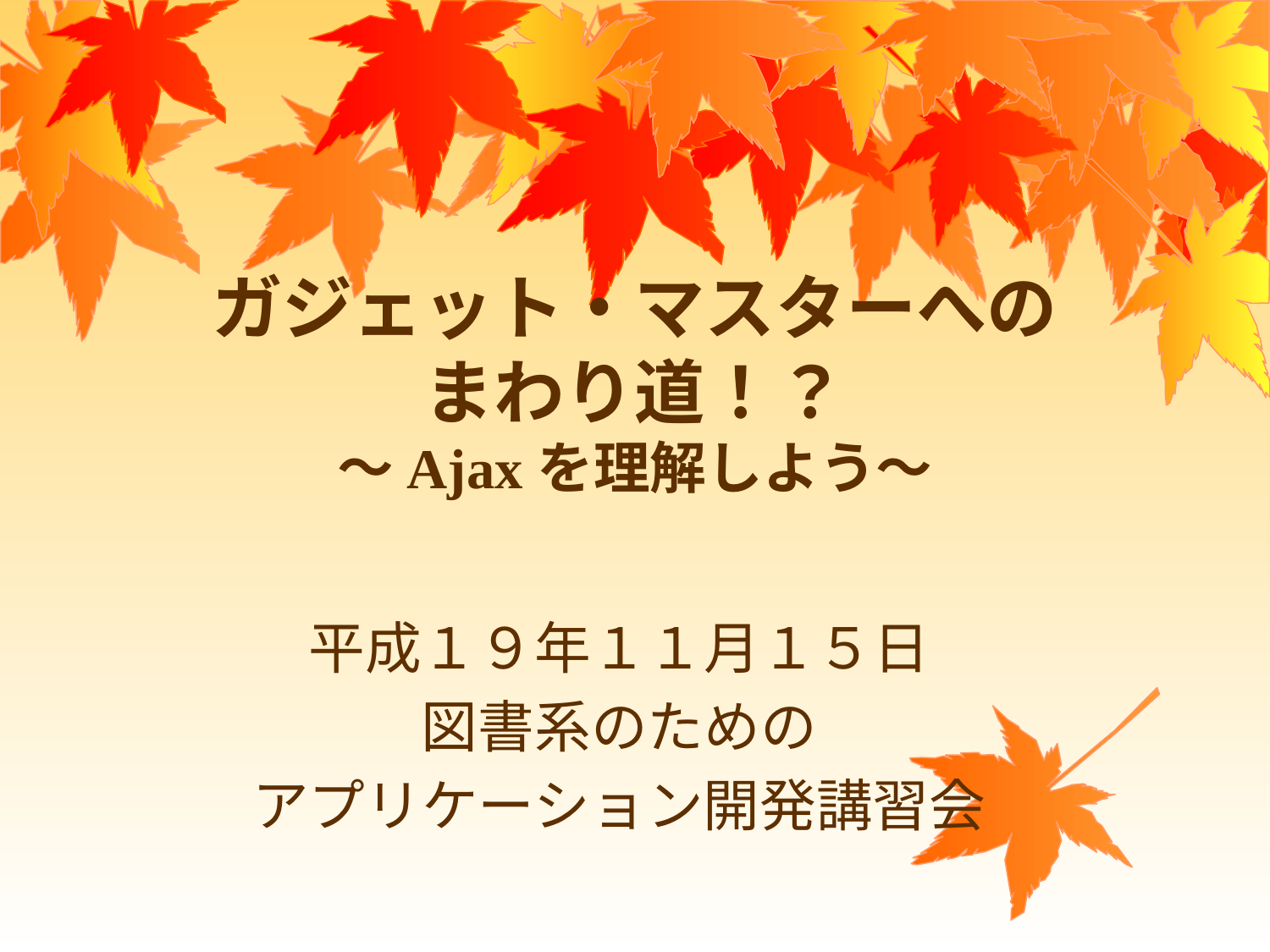

# ガジェット・マスターへの まわり道！？ ～Ajaxを理解しよう～
平成１９年１１月１５日
図書系のための
アプリケーション開発講習会